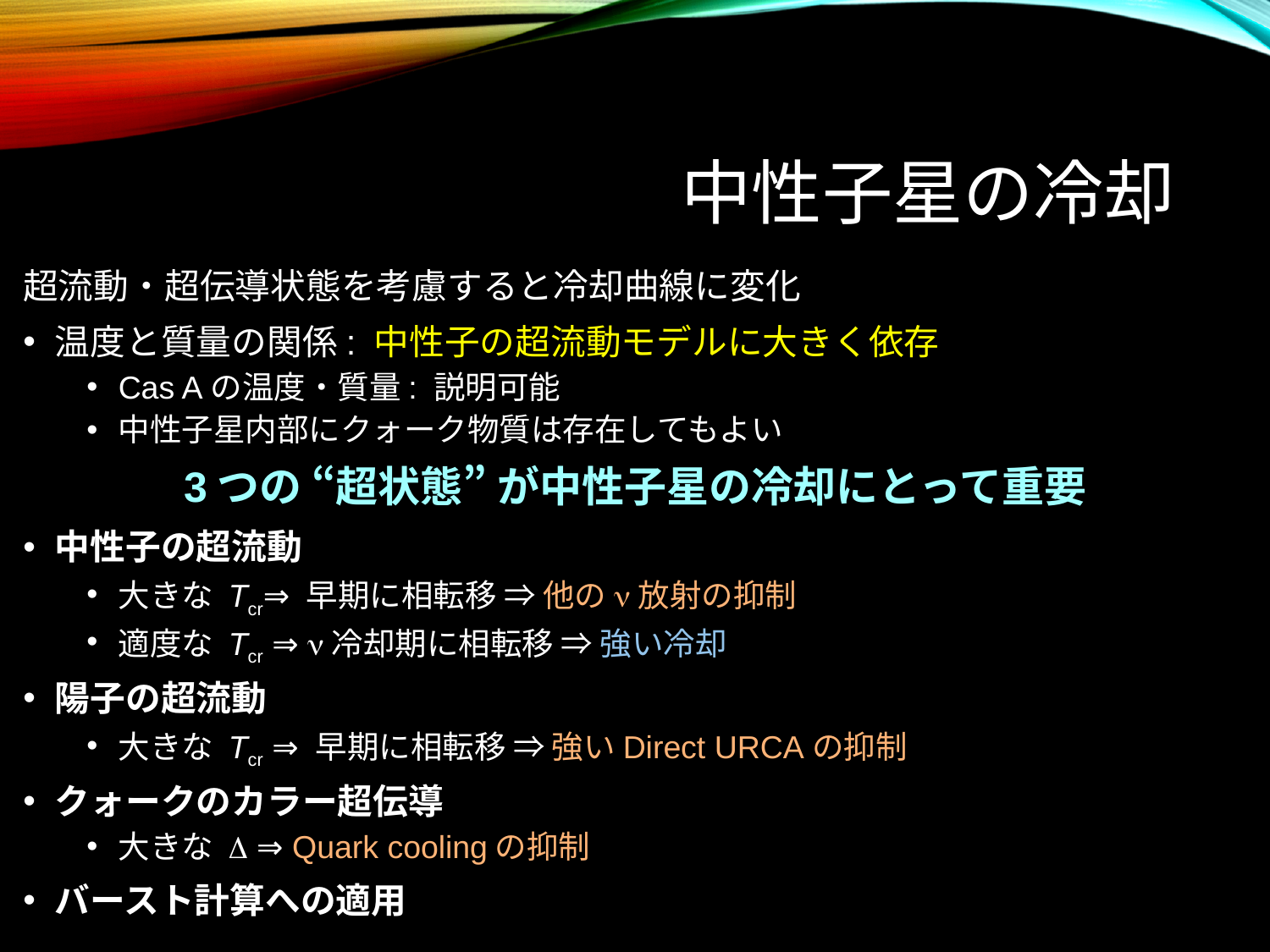

# 中性子星の冷却
超流動・超伝導状態を考慮すると冷却曲線に変化
温度と質量の関係: 中性子の超流動モデルに大きく依存
Cas Aの温度・質量: 説明可能
中性子星内部にクォーク物質は存在してもよい
3つの “超状態” が中性子星の冷却にとって重要
中性子の超流動
大きな Tcr⇒ 早期に相転移 ⇒ 他のν放射の抑制
適度な Tcr ⇒ ν冷却期に相転移 ⇒ 強い冷却
陽子の超流動
大きな Tcr ⇒ 早期に相転移 ⇒ 強いDirect URCAの抑制
クォークのカラー超伝導
大きな Δ ⇒ Quark coolingの抑制
バースト計算への適用